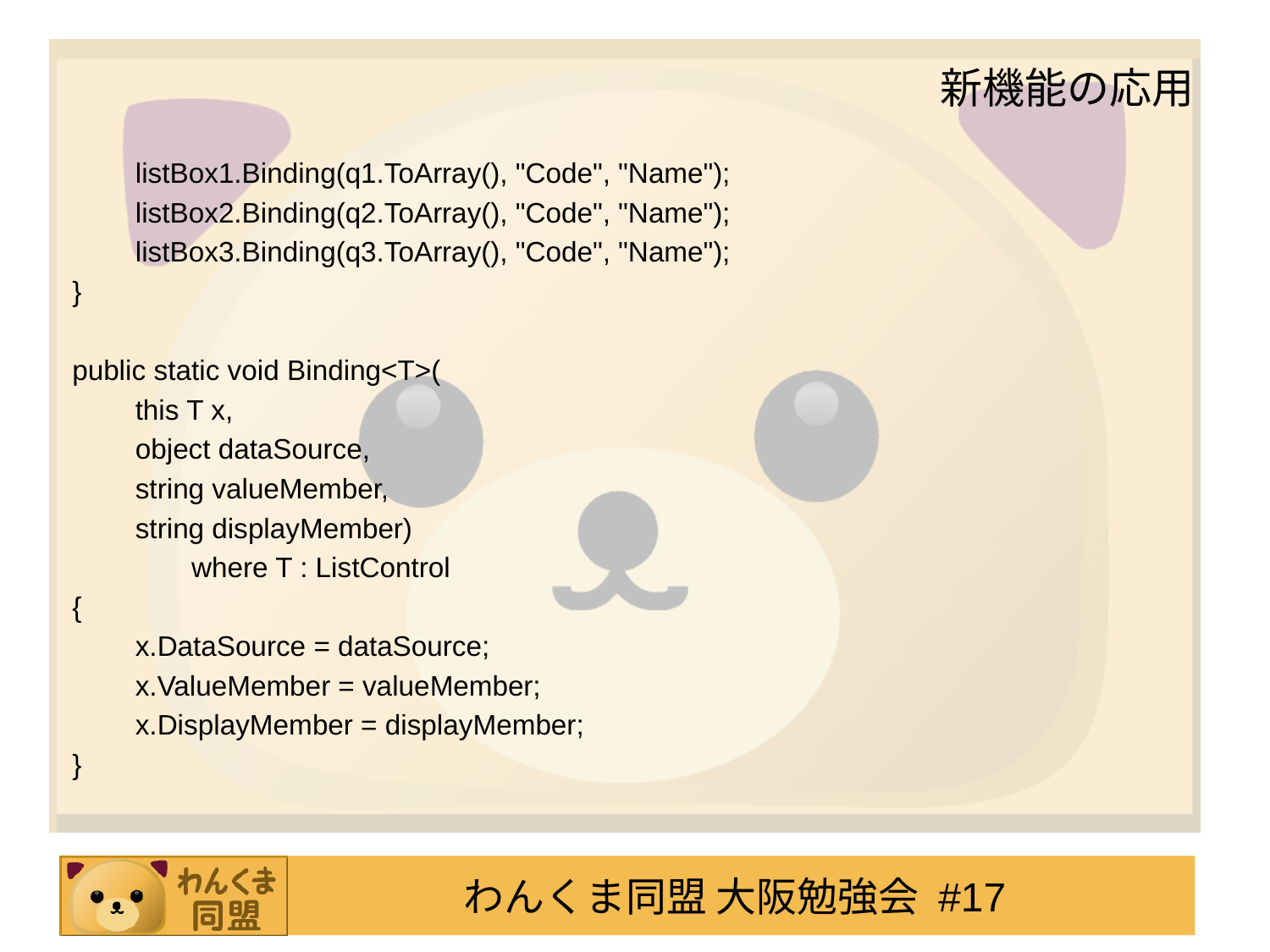

# 新機能の応用
　　listBox1.Binding(q1.ToArray(), "Code", "Name");
　　listBox2.Binding(q2.ToArray(), "Code", "Name");
　　listBox3.Binding(q3.ToArray(), "Code", "Name");
}

public static void Binding<T>(
　　this T x,
　　object dataSource,
　　string valueMember,
　　string displayMember)
　　　　where T : ListControl
{
　　x.DataSource = dataSource;
　　x.ValueMember = valueMember;
　　x.DisplayMember = displayMember;
}